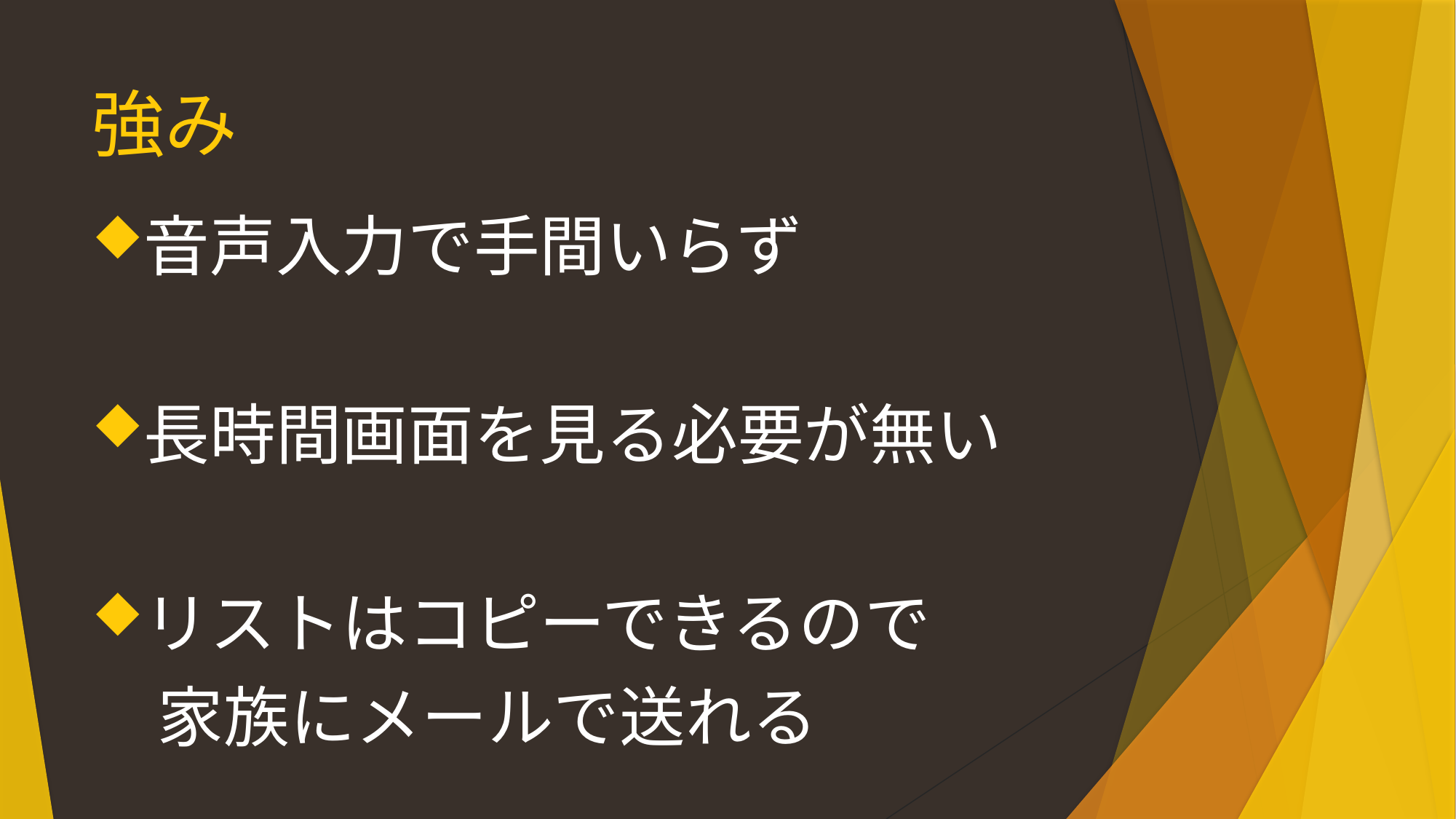

# 強み
音声入力で手間いらず

長時間画面を見る必要が無い

リストはコピーできるので
　家族にメールで送れる